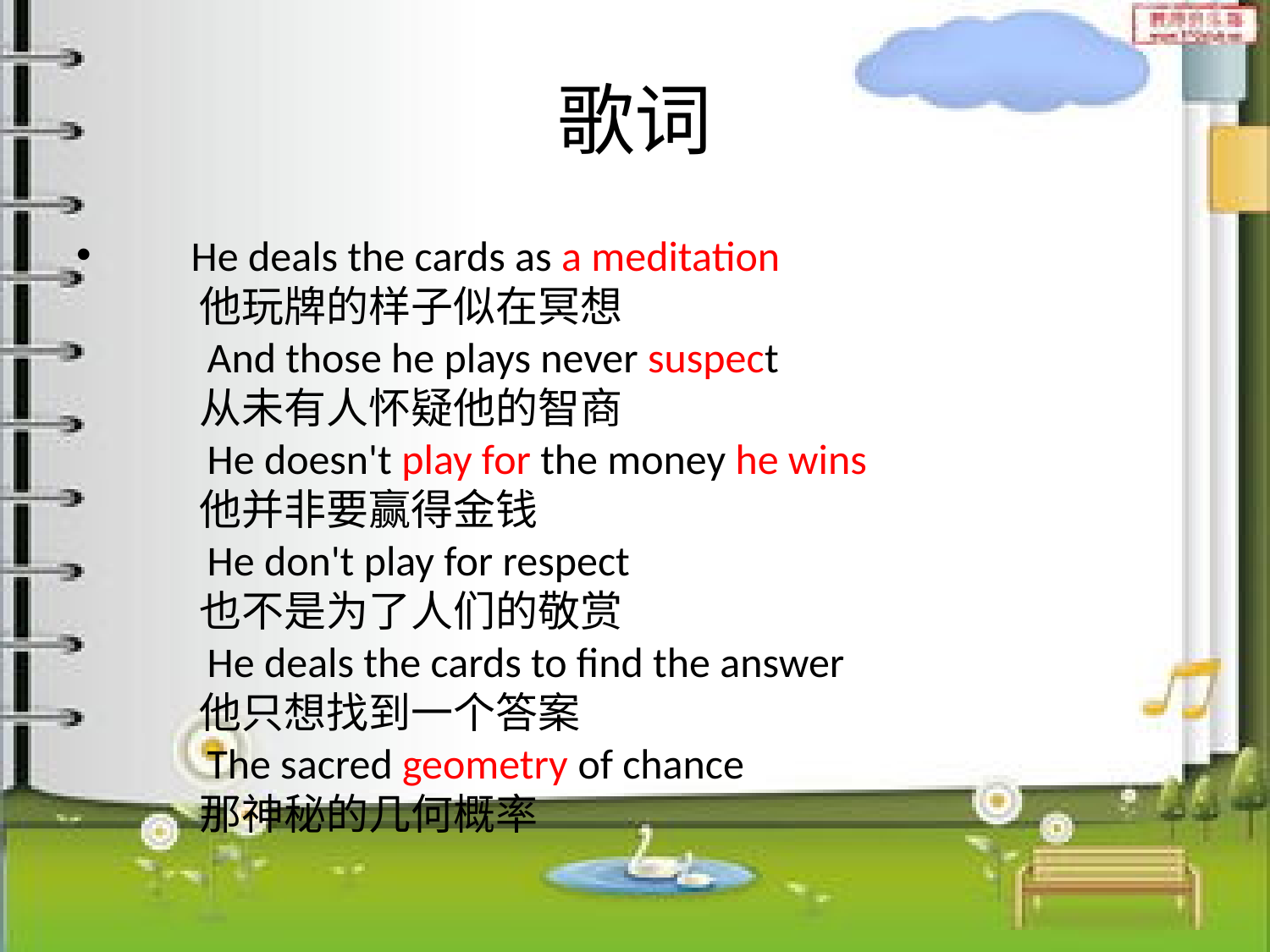

# 歌词
        He deals the cards as a meditation
　　他玩牌的样子似在冥想
　　And those he plays never suspect
　　从未有人怀疑他的智商
　　He doesn't play for the money he wins
　　他并非要赢得金钱
　　He don't play for respect
　　也不是为了人们的敬赏
　　He deals the cards to find the answer
　　他只想找到一个答案
　　The sacred geometry of chance
　　那神秘的几何概率